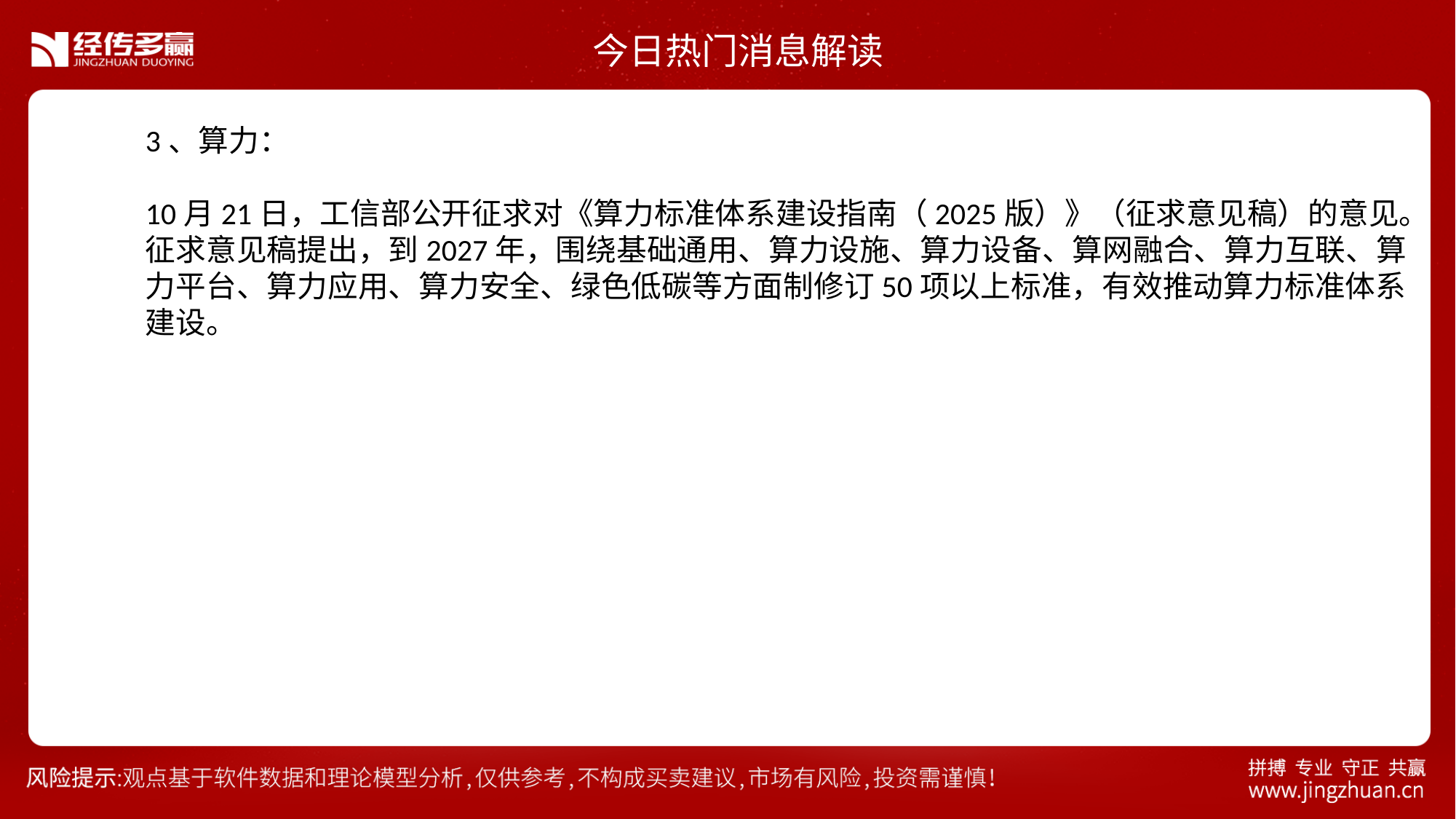

今日热门消息解读
3、算力：

10月21日，工信部公开征求对《算力标准体系建设指南（2025版）》（征求意见稿）的意见。征求意见稿提出，到2027年，围绕基础通用、算力设施、算力设备、算网融合、算力互联、算力平台、算力应用、算力安全、绿色低碳等方面制修订50项以上标准，有效推动算力标准体系建设。